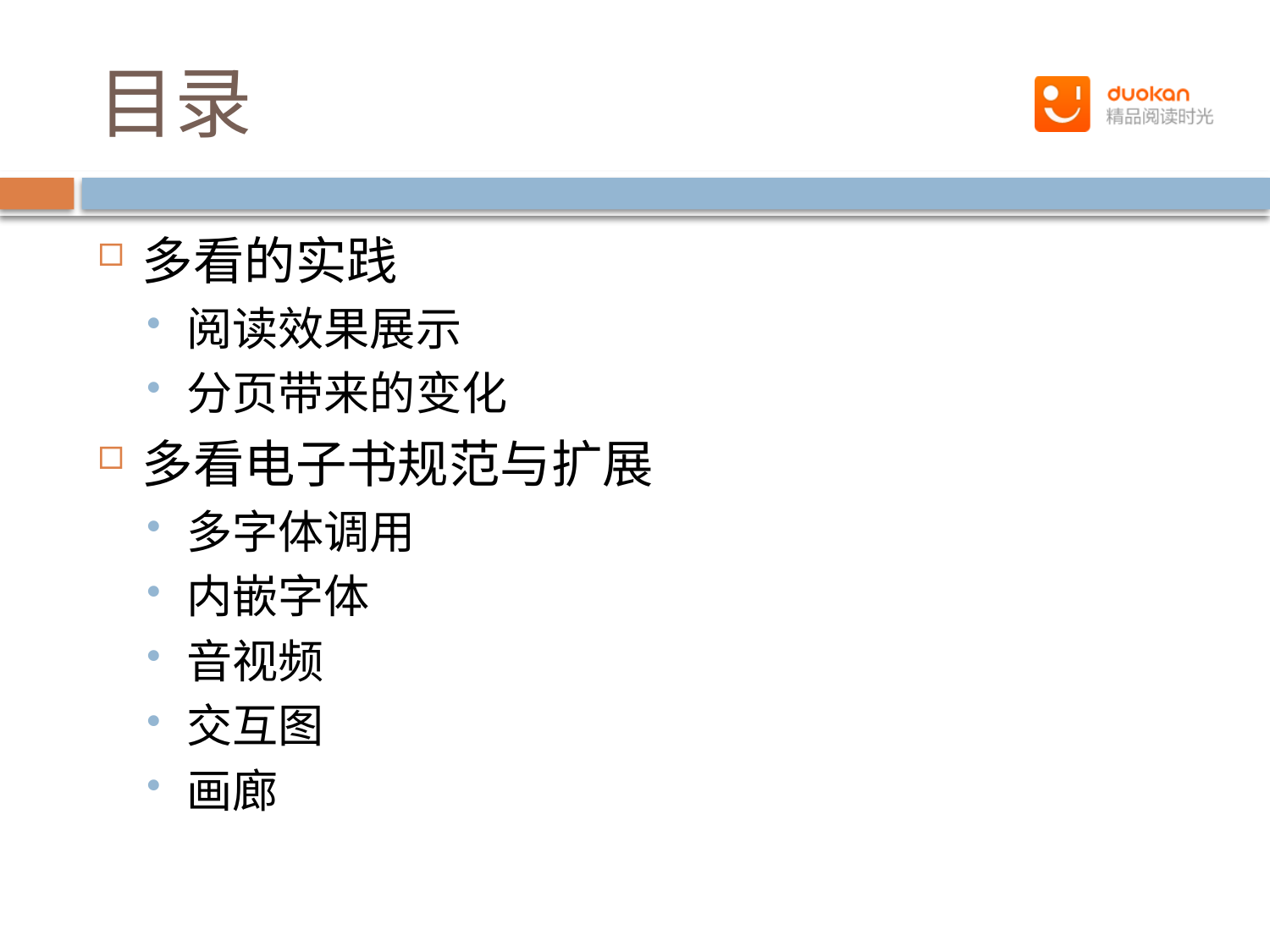

# 目录
多看的实践
阅读效果展示
分页带来的变化
多看电子书规范与扩展
多字体调用
内嵌字体
音视频
交互图
画廊